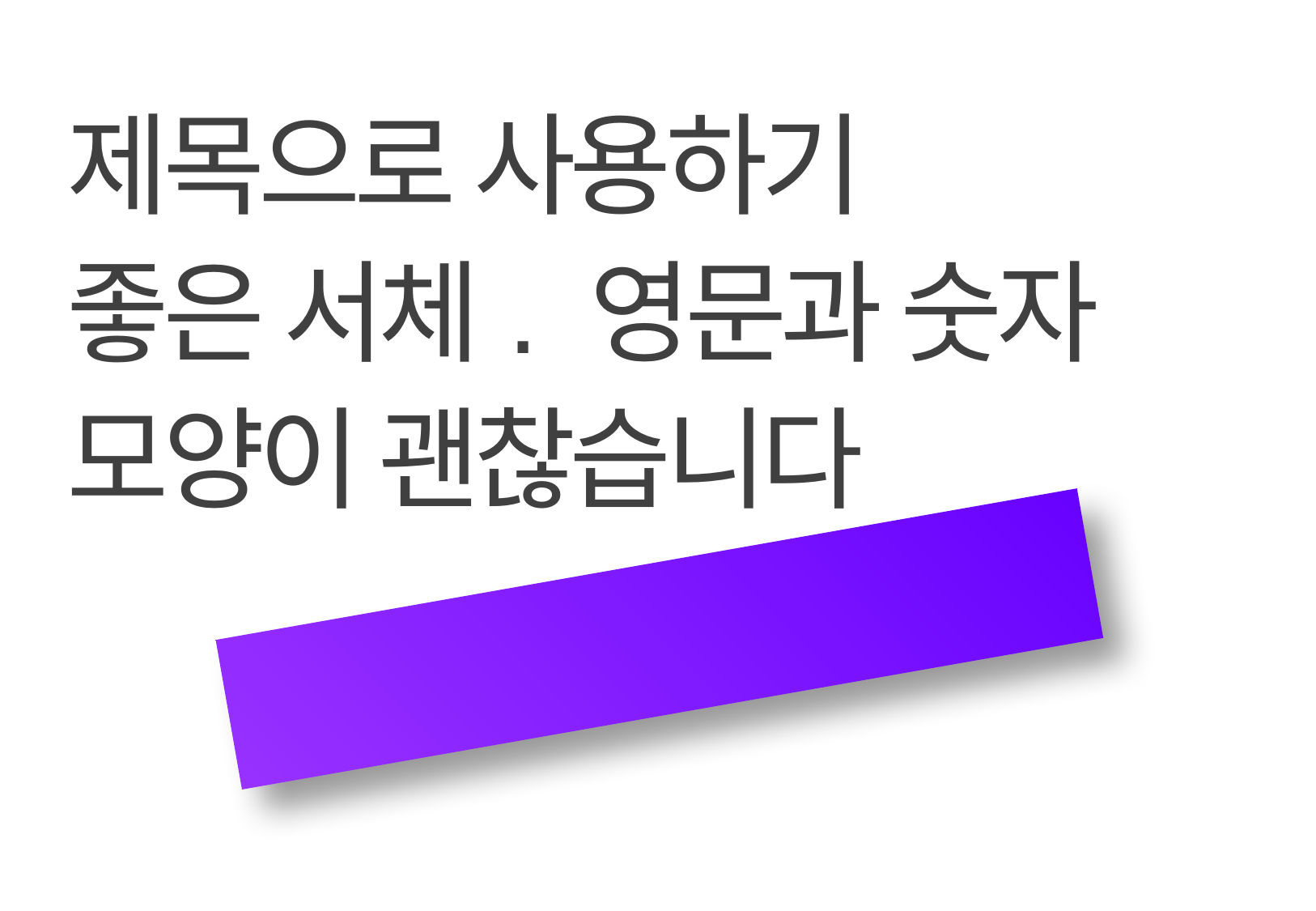

제목으로 사용하기
좋은 서체. 영문과 숫자
모양이 괜찮습니다
79897 PRESS